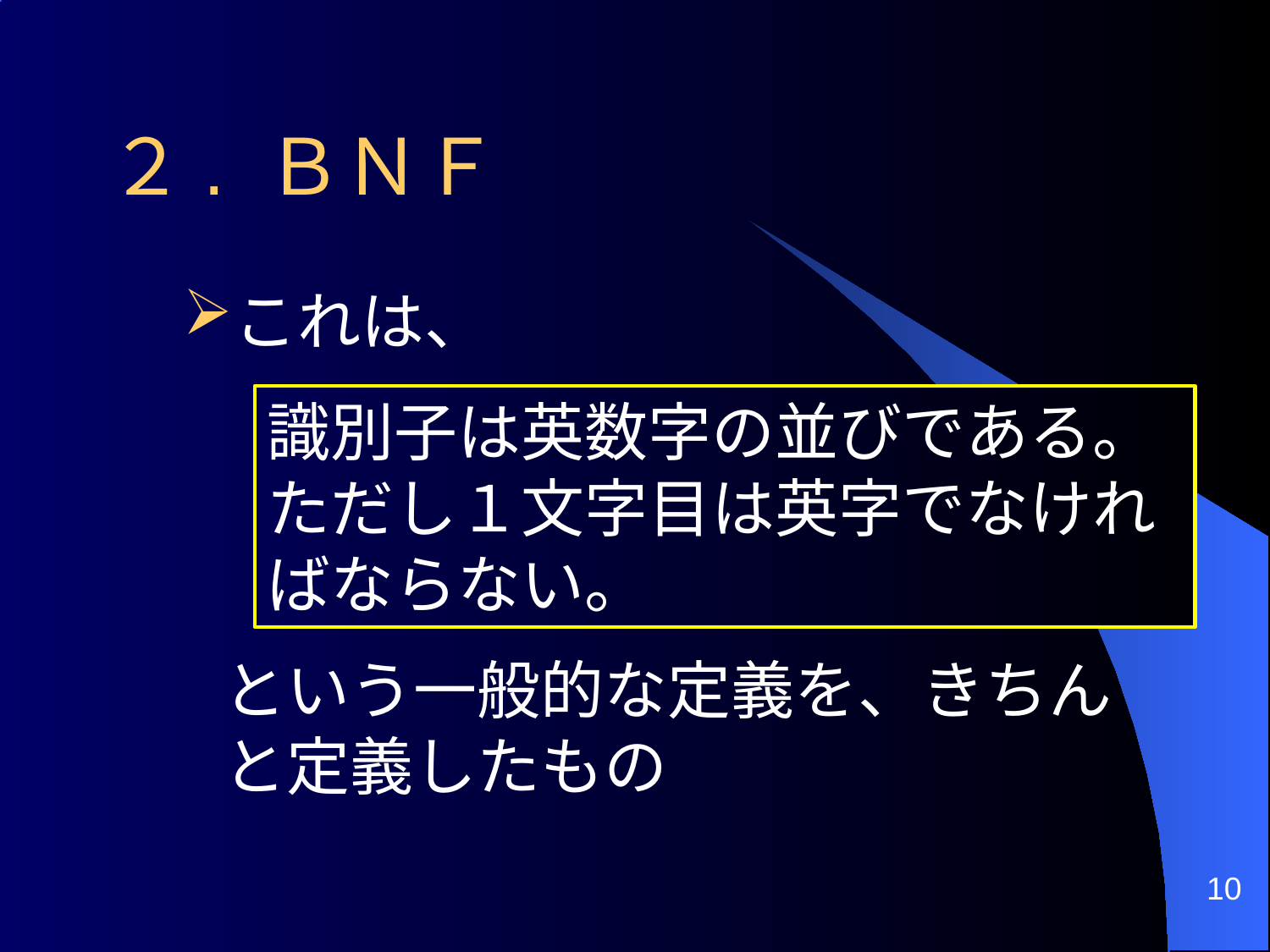

# ２. ＢＮＦ
これは、

	という一般的な定義を、きちんと定義したもの

識別子は英数字の並びである。
ただし１文字目は英字でなければならない。
10